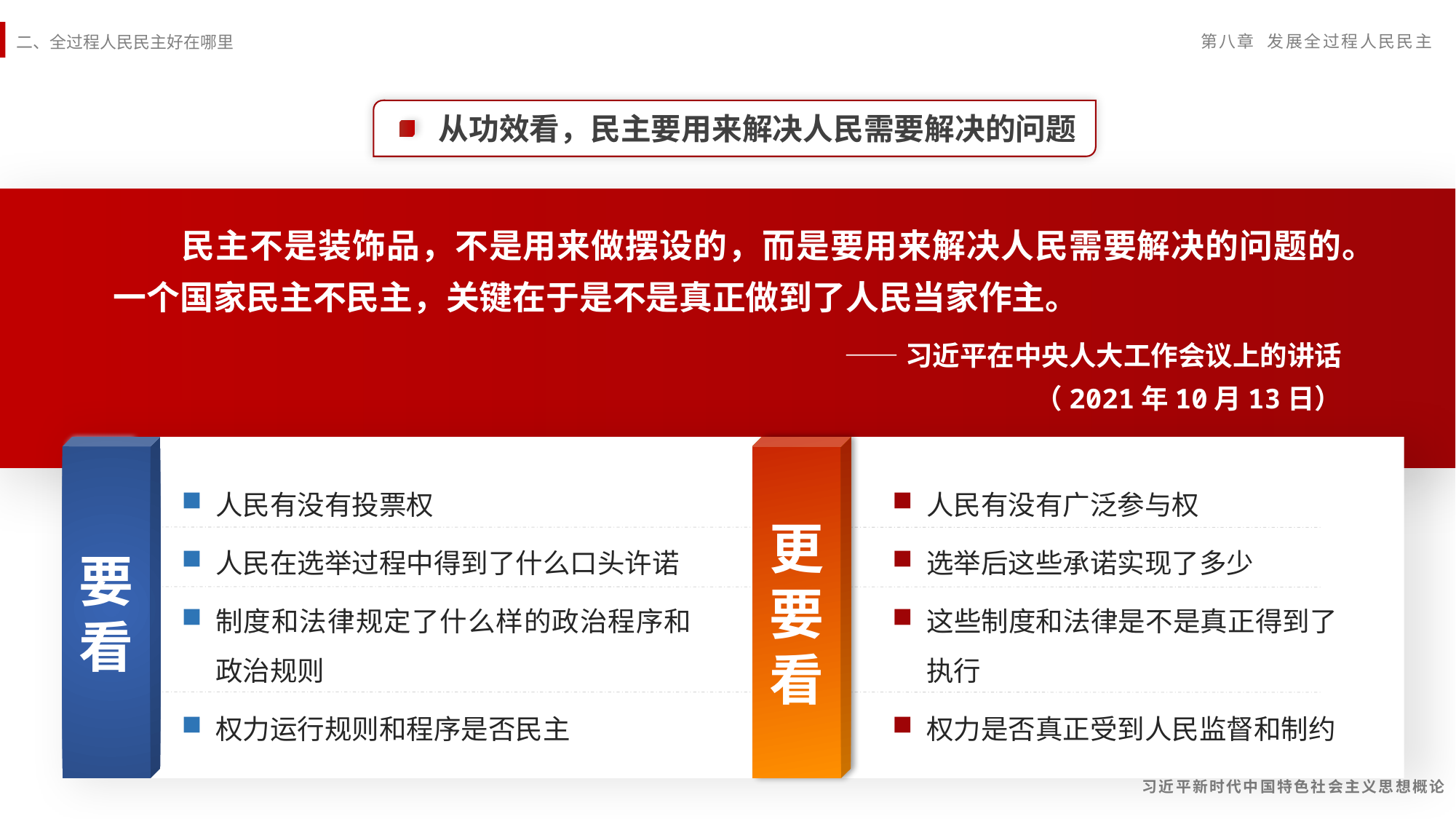

从功效看，民主要用来解决人民需要解决的问题

　　民主不是装饰品，不是用来做摆设的，而是要用来解决人民需要解决的问题的。一个国家民主不民主，关键在于是不是真正做到了人民当家作主。
——习近平在中央人大工作会议上的讲话
（2021年10月13日）
要看

人民有没有广泛参与权
选举后这些承诺实现了多少
这些制度和法律是不是真正得到了执行
权力是否真正受到人民监督和制约

人民有没有投票权
人民在选举过程中得到了什么口头许诺
制度和法律规定了什么样的政治程序和政治规则
权力运行规则和程序是否民主

更要看